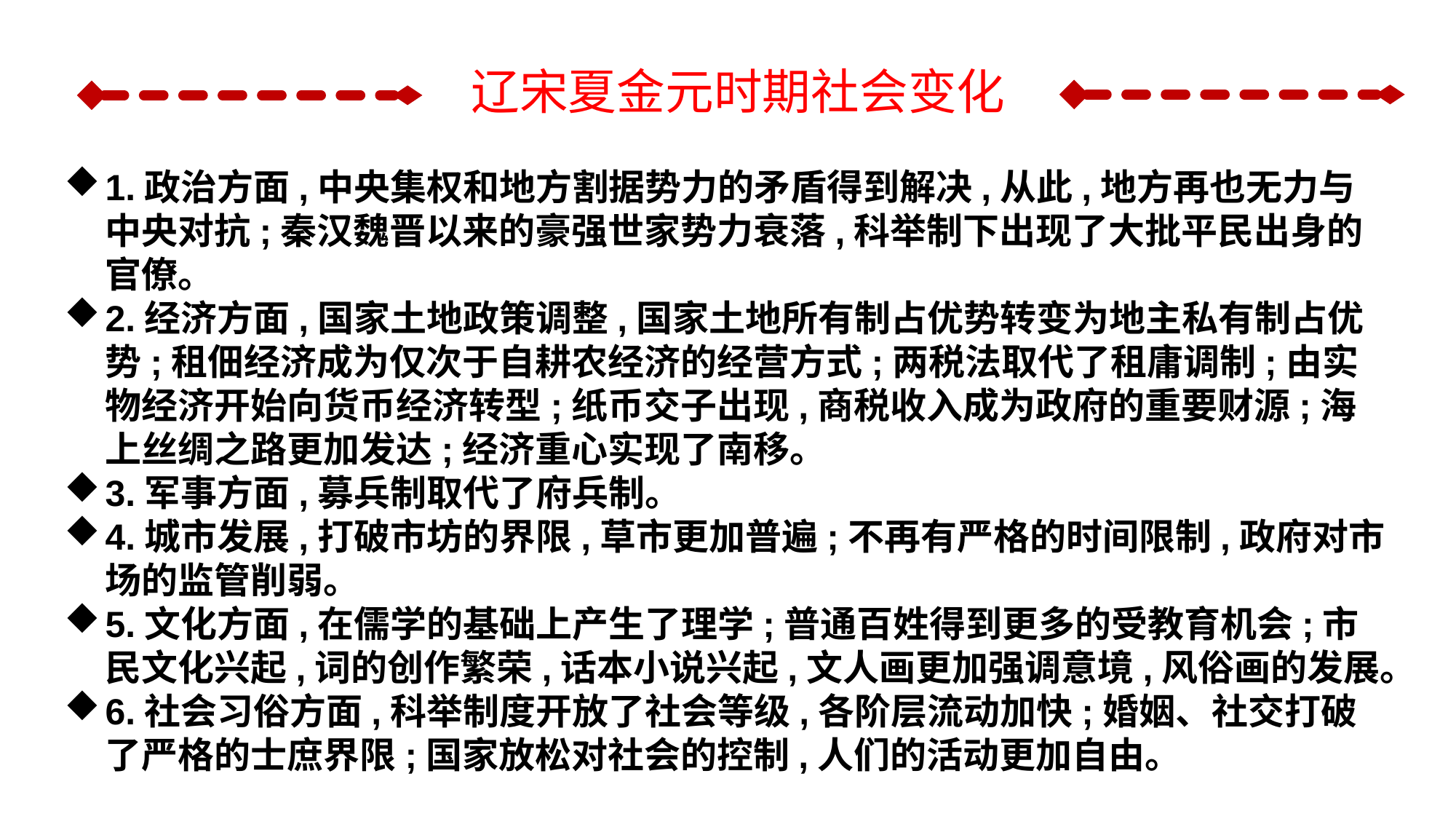

辽宋夏金元时期社会变化
1.政治方面,中央集权和地方割据势力的矛盾得到解决,从此,地方再也无力与中央对抗;秦汉魏晋以来的豪强世家势力衰落,科举制下出现了大批平民出身的官僚。
2.经济方面,国家土地政策调整,国家土地所有制占优势转变为地主私有制占优势;租佃经济成为仅次于自耕农经济的经营方式;两税法取代了租庸调制;由实物经济开始向货币经济转型;纸币交子出现,商税收入成为政府的重要财源;海上丝绸之路更加发达;经济重心实现了南移。
3.军事方面,募兵制取代了府兵制。
4.城市发展,打破市坊的界限,草市更加普遍;不再有严格的时间限制,政府对市场的监管削弱。
5.文化方面,在儒学的基础上产生了理学;普通百姓得到更多的受教育机会;市民文化兴起,词的创作繁荣,话本小说兴起,文人画更加强调意境,风俗画的发展。
6.社会习俗方面,科举制度开放了社会等级,各阶层流动加快;婚姻、社交打破了严格的士庶界限;国家放松对社会的控制,人们的活动更加自由。